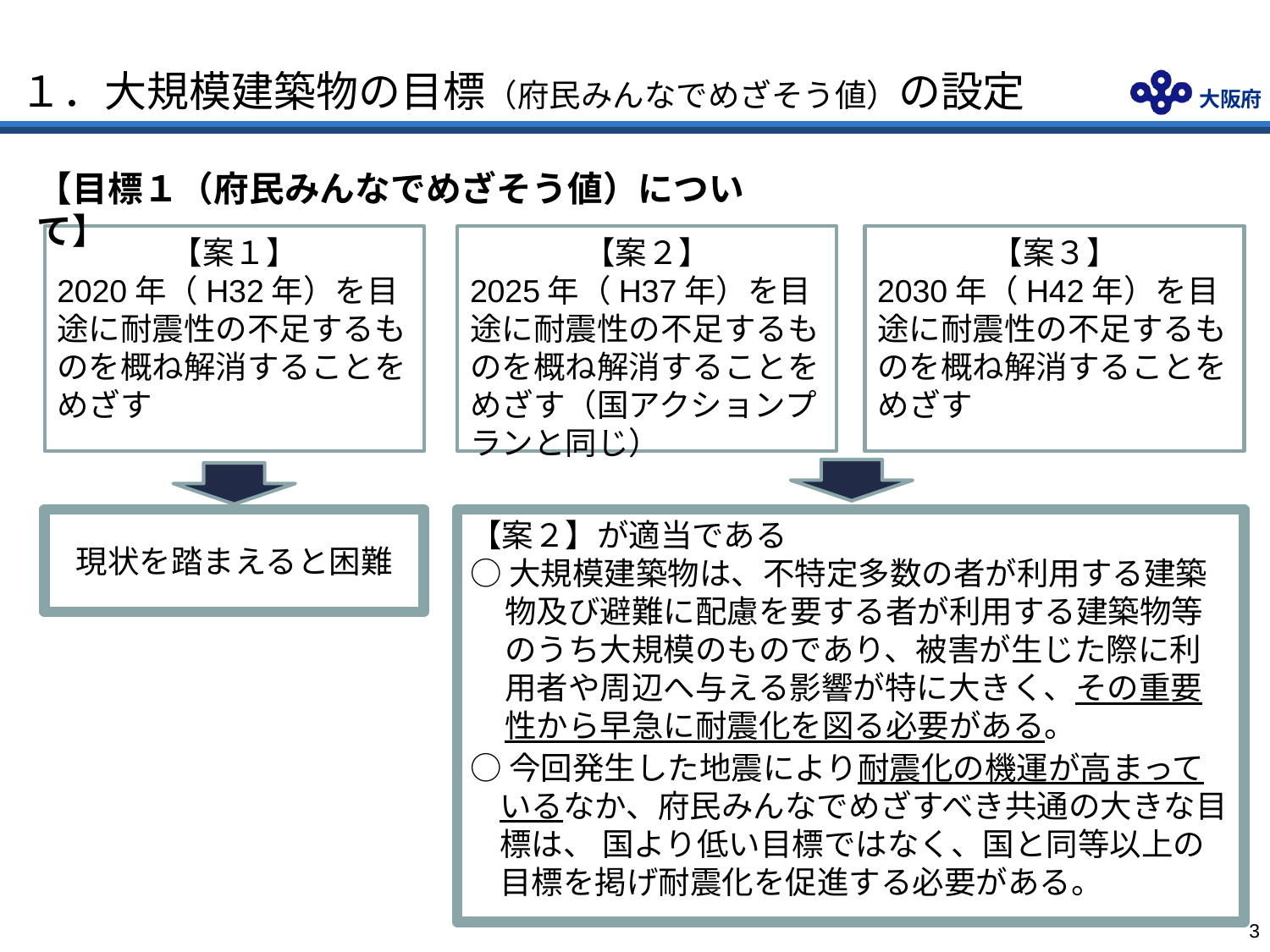

# １．大規模建築物の目標（府民みんなでめざそう値）の設定
【目標１（府民みんなでめざそう値）について】
【案１】
2020年（H32年）を目途に耐震性の不足するものを概ね解消することをめざす
【案２】
2025年（H37年）を目途に耐震性の不足するものを概ね解消することをめざす（国アクションプランと同じ）
【案３】
2030年（H42年）を目途に耐震性の不足するものを概ね解消することをめざす

現状を踏まえると困難
【案２】が適当である
○大規模建築物は、不特定多数の者が利用する建築物及び避難に配慮を要する者が利用する建築物等のうち大規模のものであり、被害が生じた際に利用者や周辺へ与える影響が特に大きく、その重要性から早急に耐震化を図る必要がある。
○今回発生した地震により耐震化の機運が高まっているなか、府民みんなでめざすべき共通の大きな目標は、 国より低い目標ではなく、国と同等以上の目標を掲げ耐震化を促進する必要がある。
3